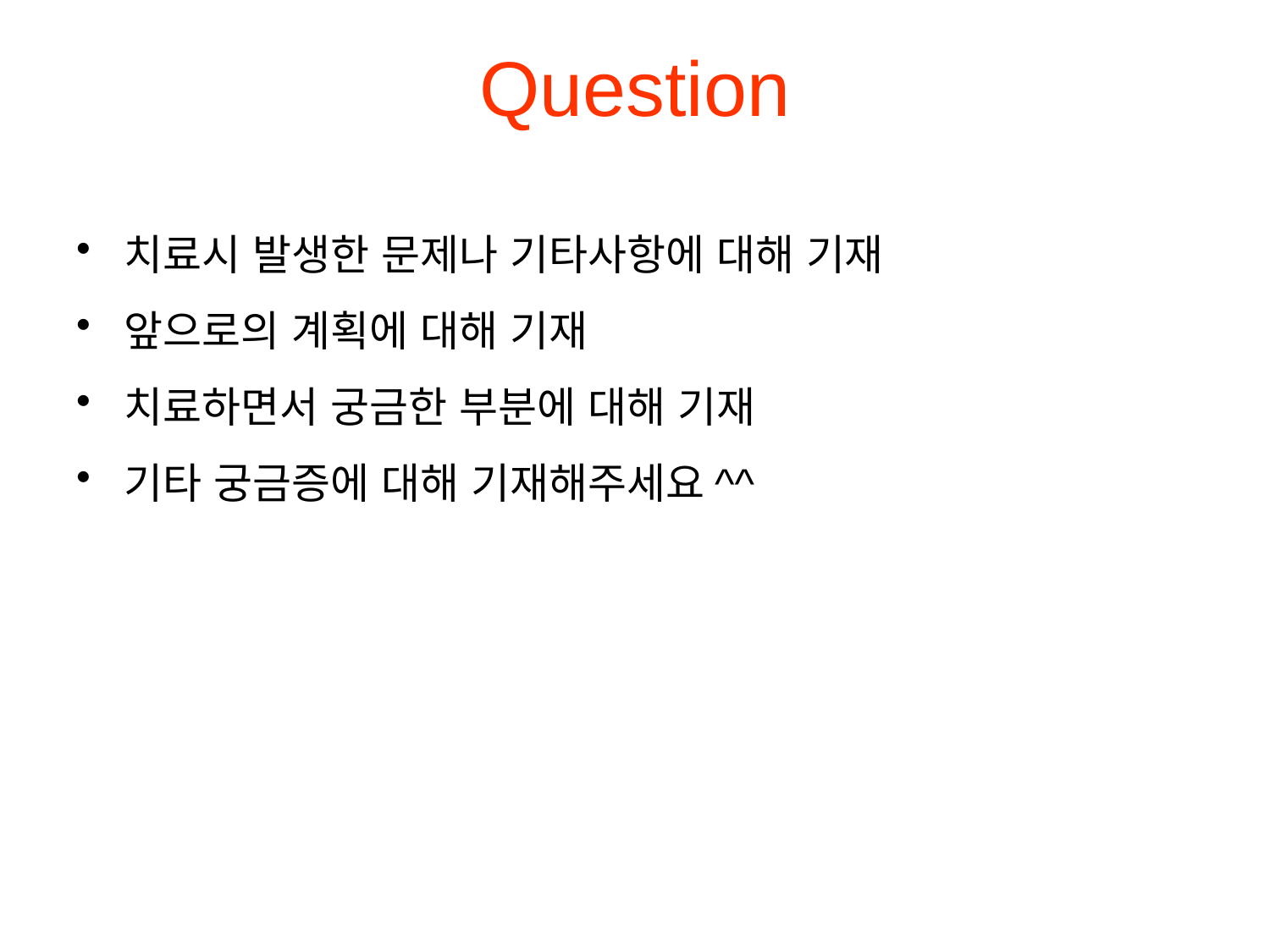

# Question
치료시 발생한 문제나 기타사항에 대해 기재
앞으로의 계획에 대해 기재
치료하면서 궁금한 부분에 대해 기재
기타 궁금증에 대해 기재해주세요^^